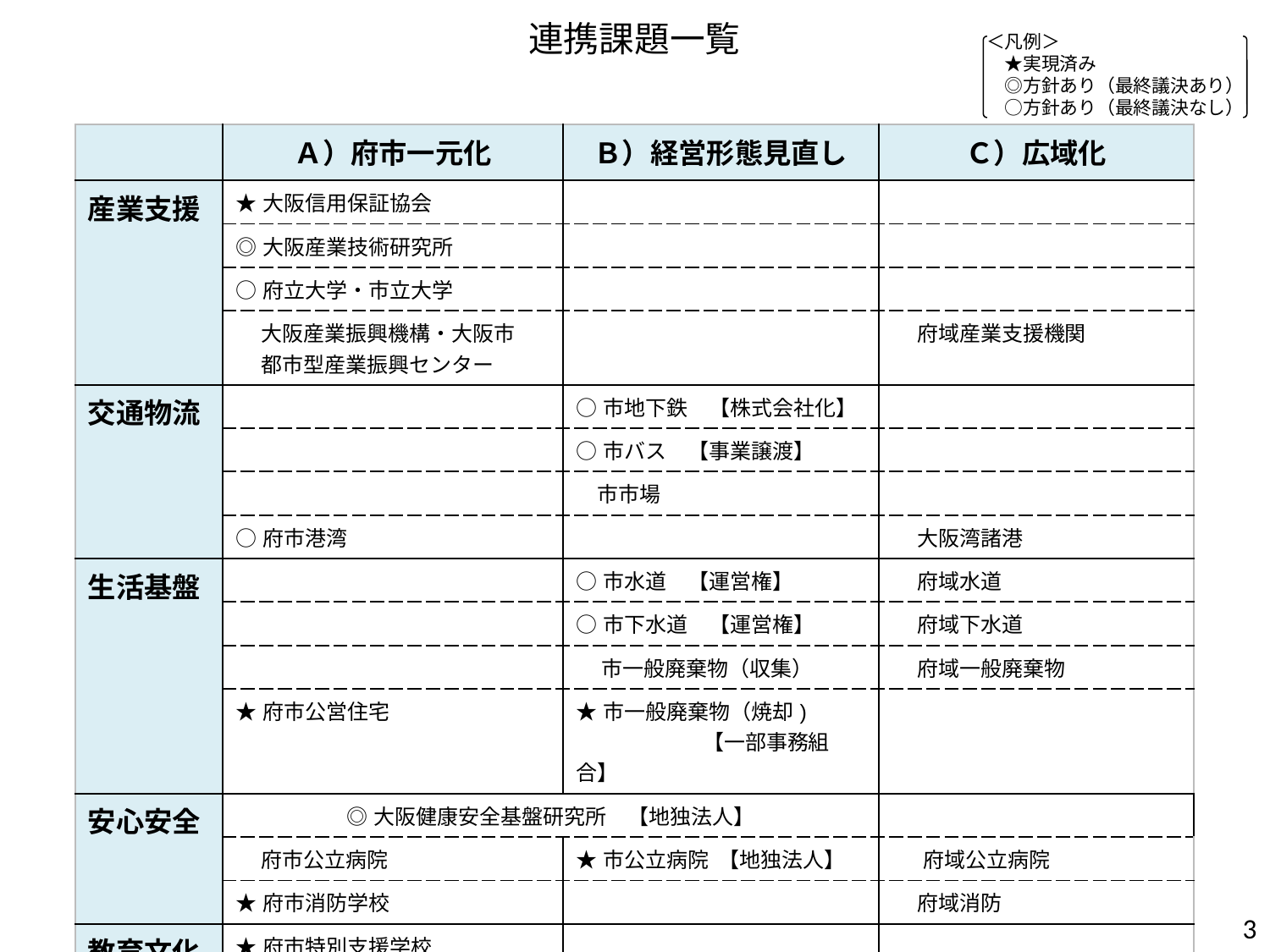

連携課題一覧
＜凡例＞
　★実現済み
　◎方針あり（最終議決あり）
　○方針あり（最終議決なし）

|  | Ａ）府市一元化 | Ｂ）経営形態見直し | Ｃ）広域化 |
| --- | --- | --- | --- |
| 産業支援 | ★大阪信用保証協会 |  |  |
|  | ◎大阪産業技術研究所 |  |  |
|  | ○府立大学・市立大学 |  |  |
|  | 大阪産業振興機構・大阪市 　 都市型産業振興センター |  | 府域産業支援機関 |
| 交通物流 |  | ○市地下鉄　【株式会社化】 |  |
|  |  | ○市バス　【事業譲渡】 |  |
|  |  | 市市場 |  |
|  | ○府市港湾 |  | 大阪湾諸港 |
| 生活基盤 |  | ○市水道　【運営権】 | 府域水道 |
|  |  | ○市下水道　【運営権】 | 府域下水道 |
|  |  | 市一般廃棄物（収集） | 府域一般廃棄物 |
|  | ★府市公営住宅 | ★市一般廃棄物（焼却) 　　　　　　【一部事務組合】 |  |
| 安心安全 | ◎大阪健康安全基盤研究所　【地独法人】 |  |  |
|  | 府市公立病院 | ★市公立病院 【地独法人】 | 府域公立病院 |
|  | ★府市消防学校 |  | 府域消防 |
| 教育文化 | ★府市特別支援学校 |  |  |
|  | 府市高等学校 |  |  |
|  | 府市文化施設 | ○市文化施設　【地独法人】 |  |
3